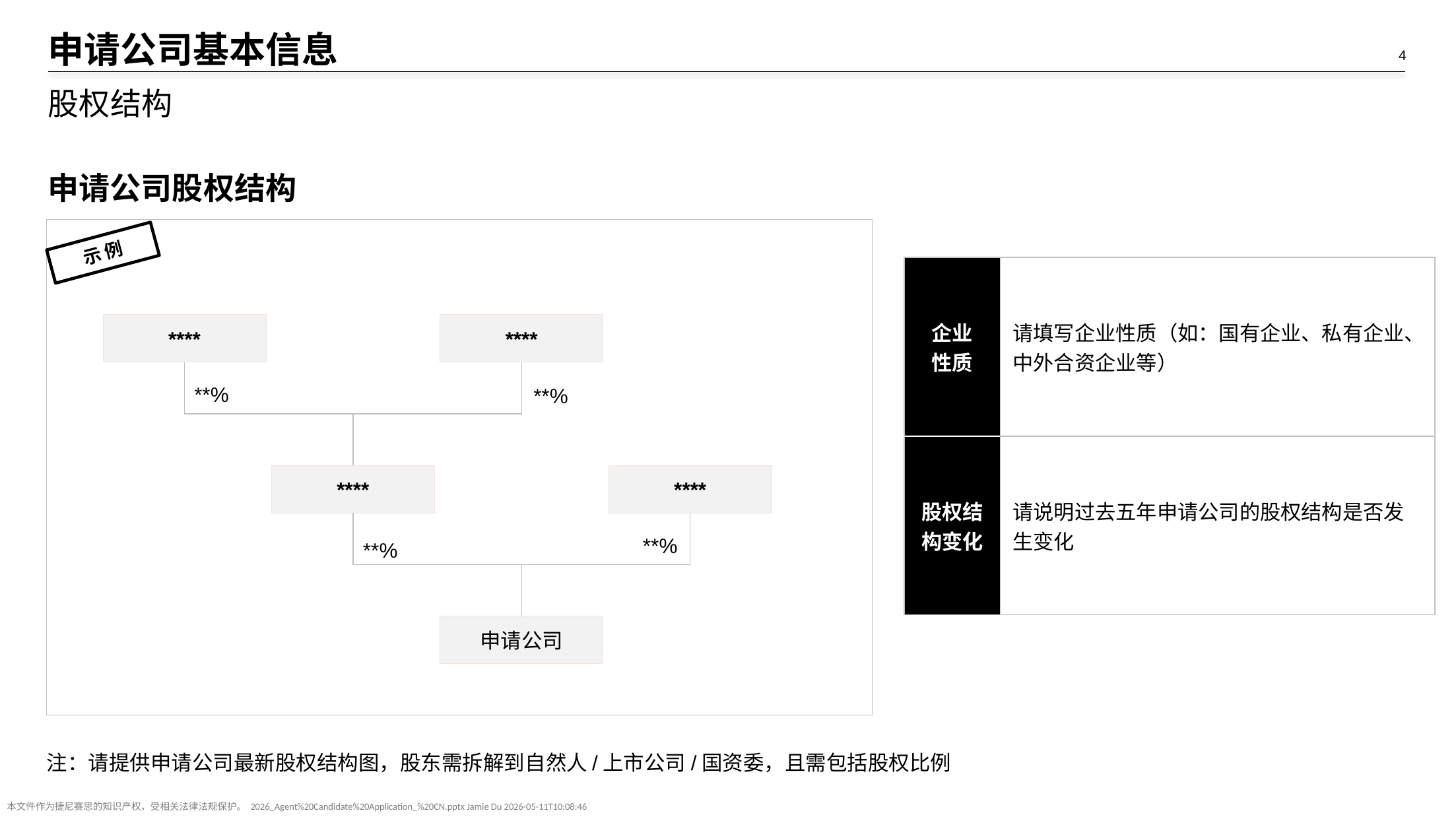

# 申请公司基本信息
股权结构
申请公司股权结构

示 例
| 企业 性质 | 请填写企业性质（如：国有企业、私有企业、中外合资企业等） |
| --- | --- |
| 股权结构变化 | 请说明过去五年申请公司的股权结构是否发生变化 |
****
****
**%
**%
****
****
**%
**%
申请公司
注：请提供申请公司最新股权结构图，股东需拆解到自然人/上市公司/国资委，且需包括股权比例